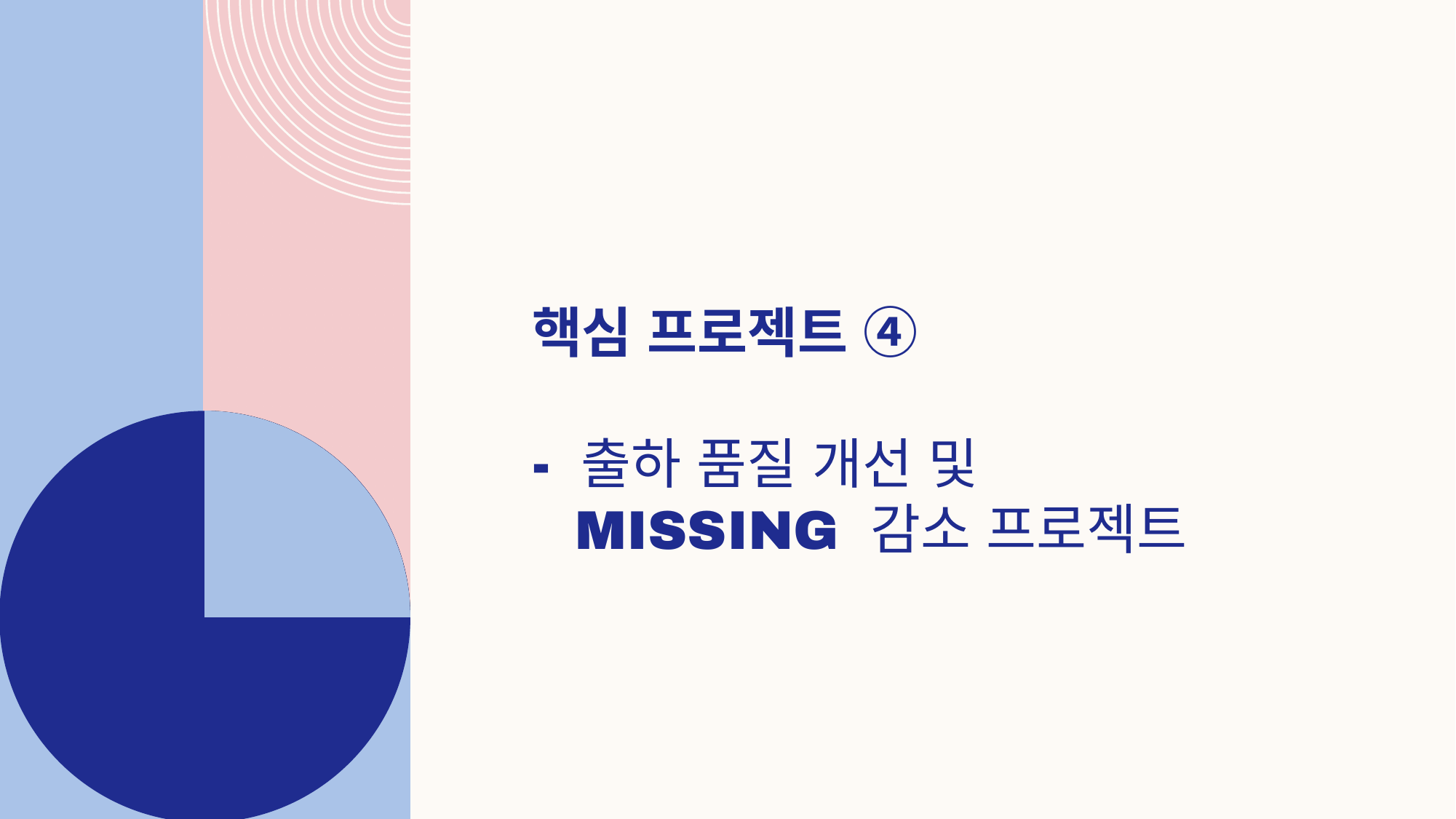

# 핵심 프로젝트 ④ - 출하 품질 개선 및 Missing 감소 프로젝트